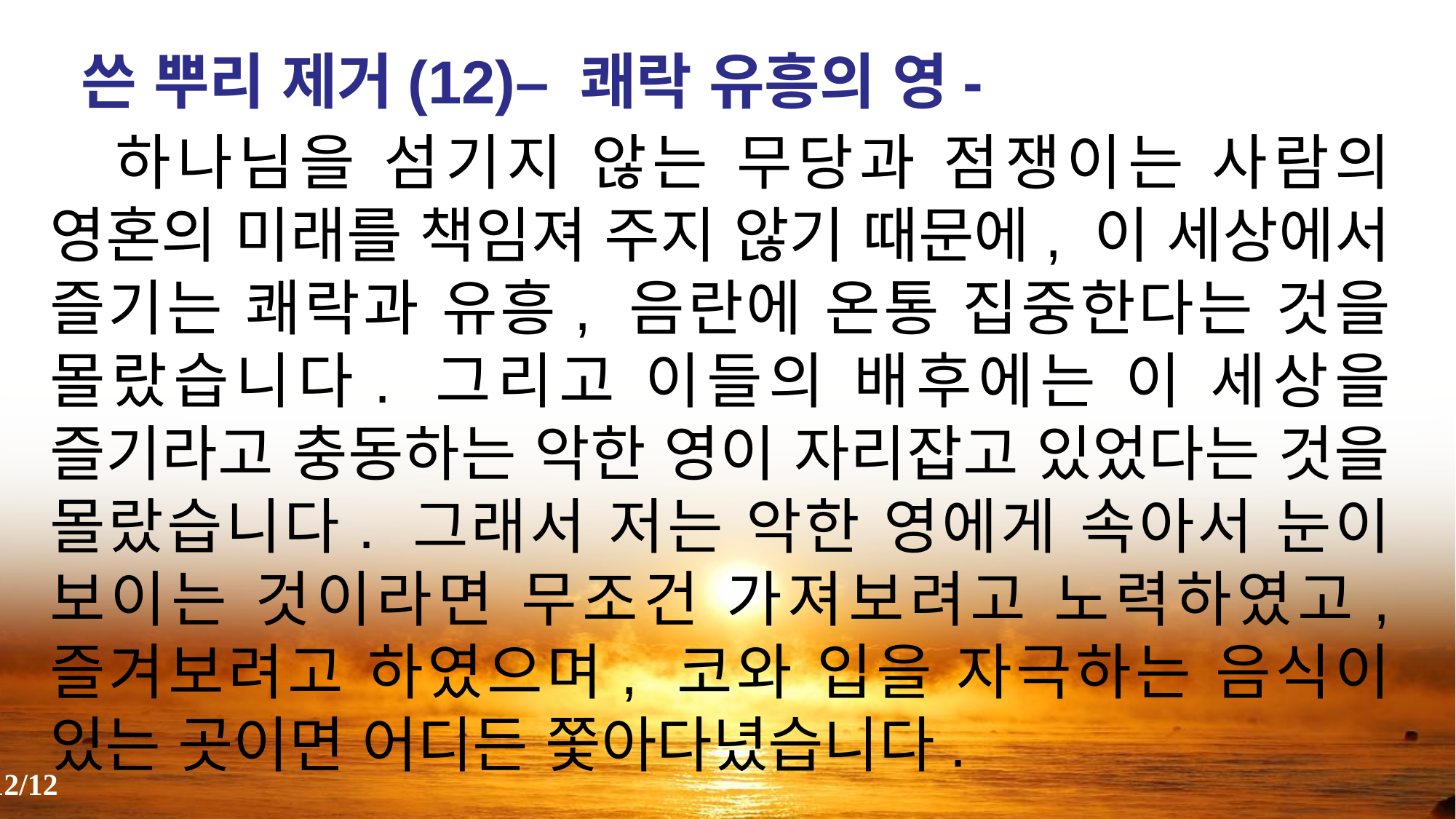

쓴 뿌리 제거(12)– 쾌락 유흥의 영-
  하나님을 섬기지 않는 무당과 점쟁이는 사람의 영혼의 미래를 책임져 주지 않기 때문에, 이 세상에서 즐기는 쾌락과 유흥, 음란에 온통 집중한다는 것을 몰랐습니다. 그리고 이들의 배후에는 이 세상을 즐기라고 충동하는 악한 영이 자리잡고 있었다는 것을 몰랐습니다. 그래서 저는 악한 영에게 속아서 눈이 보이는 것이라면 무조건 가져보려고 노력하였고, 즐겨보려고 하였으며, 코와 입을 자극하는 음식이 있는 곳이면 어디든 쫓아다녔습니다.